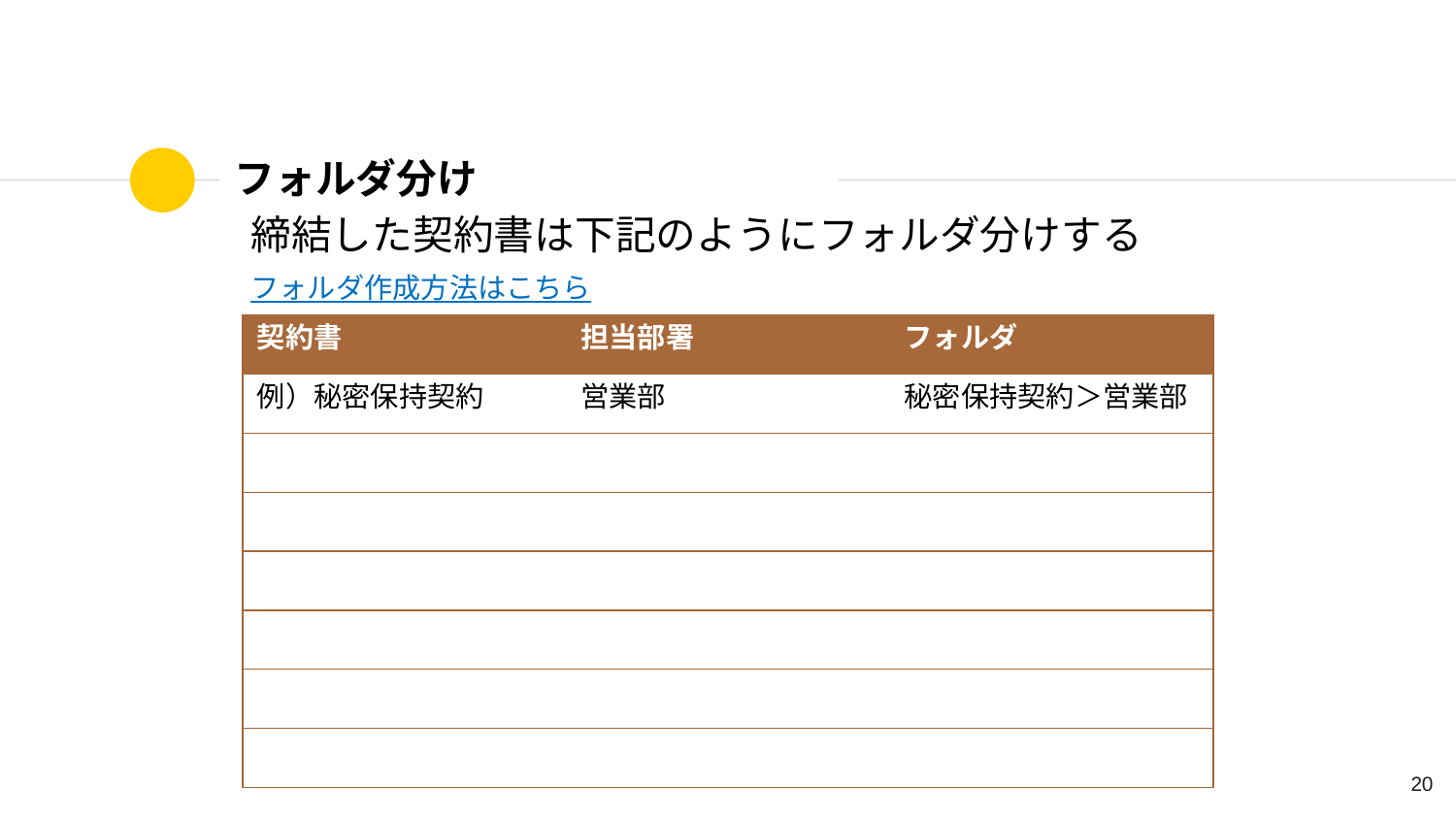

# フォルダ分け
締結した契約書は下記のようにフォルダ分けする
フォルダ作成方法はこちら

| 契約書 | 担当部署 | フォルダ |
| --- | --- | --- |
| 例）秘密保持契約 | 営業部 | 秘密保持契約＞営業部 |
|  |  |  |
|  |  |  |
|  |  |  |
|  |  |  |
|  |  |  |
|  |  |  |
20